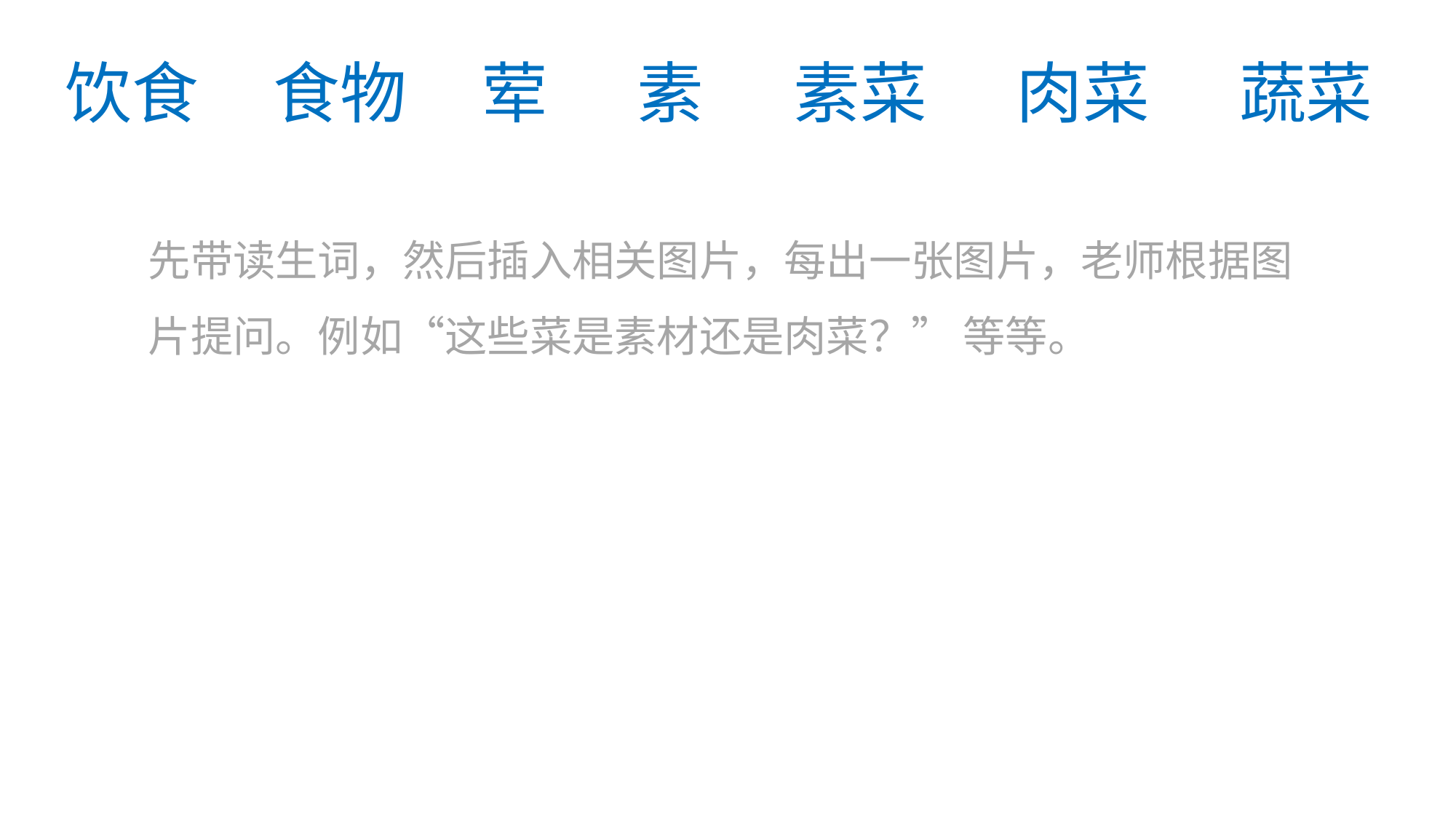

# 饮食     食物     荤      素      素菜      肉菜      蔬菜
先带读生词，然后插入相关图片，每出一张图片，老师根据图片提问。例如“这些菜是素材还是肉菜？” 等等。